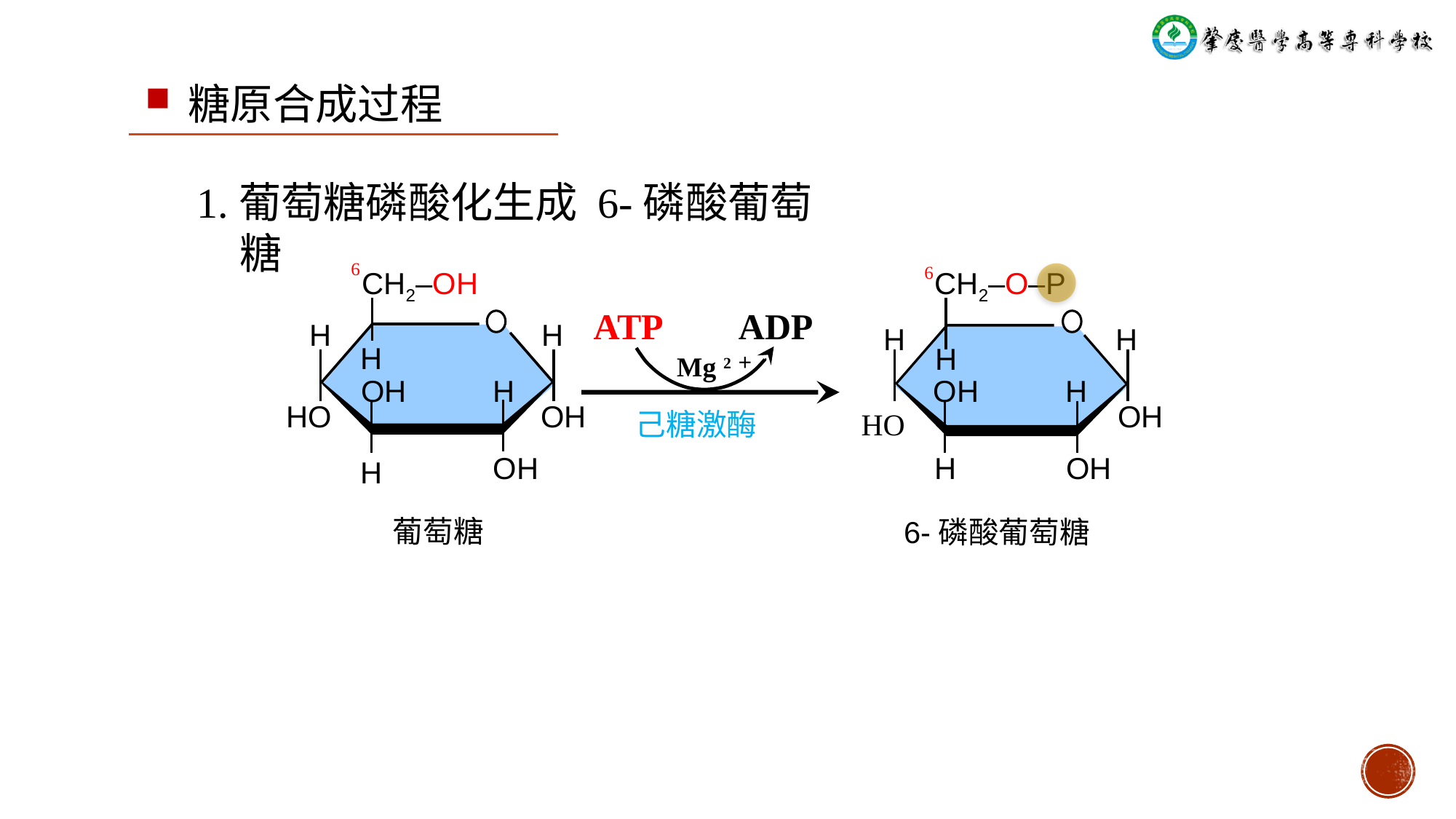

糖原合成过程
1.葡萄糖磷酸化生成 6-磷酸葡萄糖
6
6
CH2‒OH
H
H

H

OH
H
HO
OH

OH
H
葡萄糖
CH2‒O‒P

H
H

H

OH
H
OH
HO

H
OH
6-磷酸葡萄糖
ATP
ADP

Mg 2＋

己糖激酶